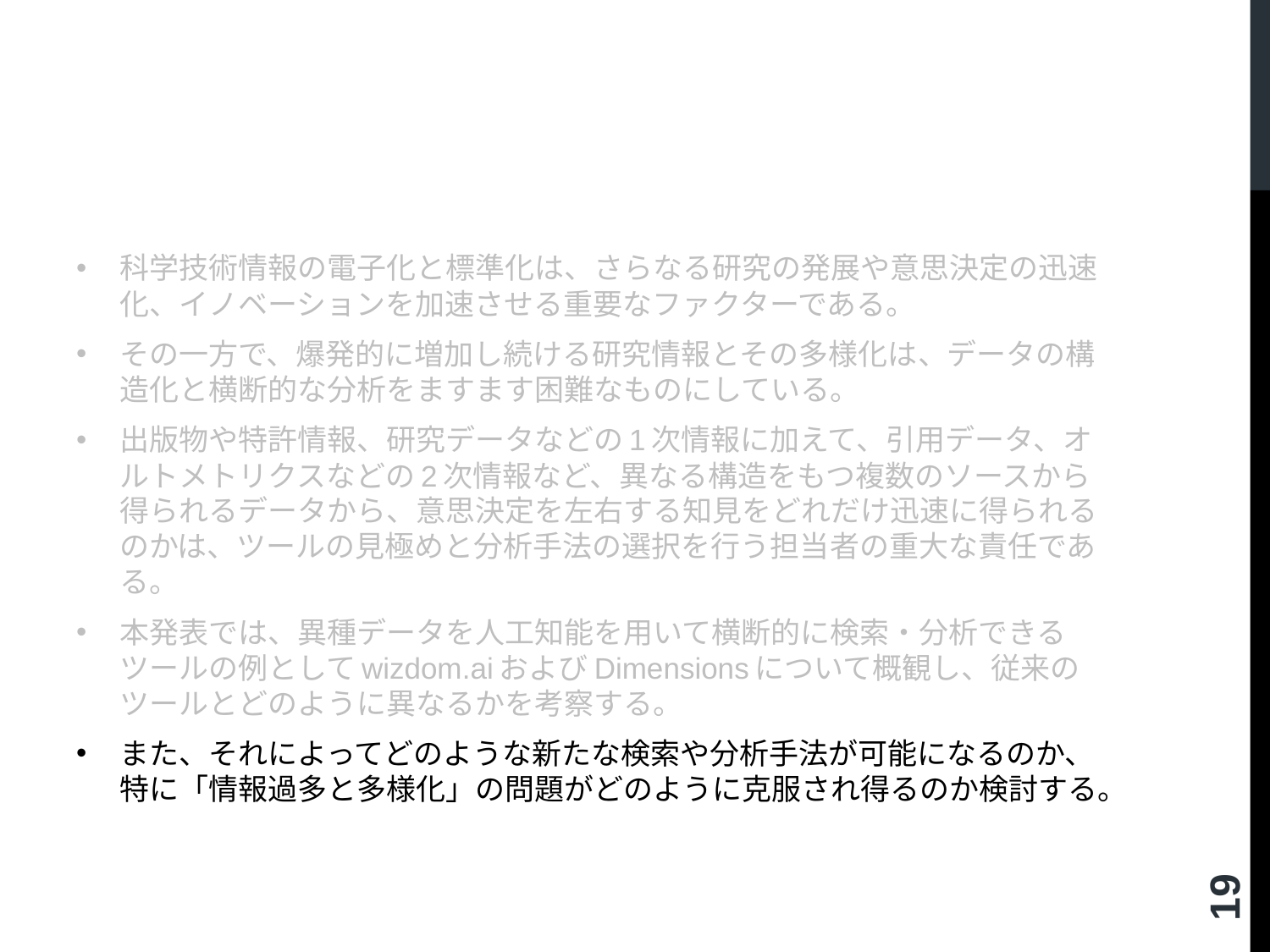

#
科学技術情報の電子化と標準化は、さらなる研究の発展や意思決定の迅速化、イノベーションを加速させる重要なファクターである。
その一方で、爆発的に増加し続ける研究情報とその多様化は、データの構造化と横断的な分析をますます困難なものにしている。
出版物や特許情報、研究データなどの1次情報に加えて、引用データ、オルトメトリクスなどの2次情報など、異なる構造をもつ複数のソースから得られるデータから、意思決定を左右する知見をどれだけ迅速に得られるのかは、ツールの見極めと分析手法の選択を行う担当者の重大な責任である。
本発表では、異種データを人工知能を用いて横断的に検索・分析できるツールの例としてwizdom.aiおよびDimensionsについて概観し、従来のツールとどのように異なるかを考察する。
また、それによってどのような新たな検索や分析手法が可能になるのか、特に「情報過多と多様化」の問題がどのように克服され得るのか検討する。
19